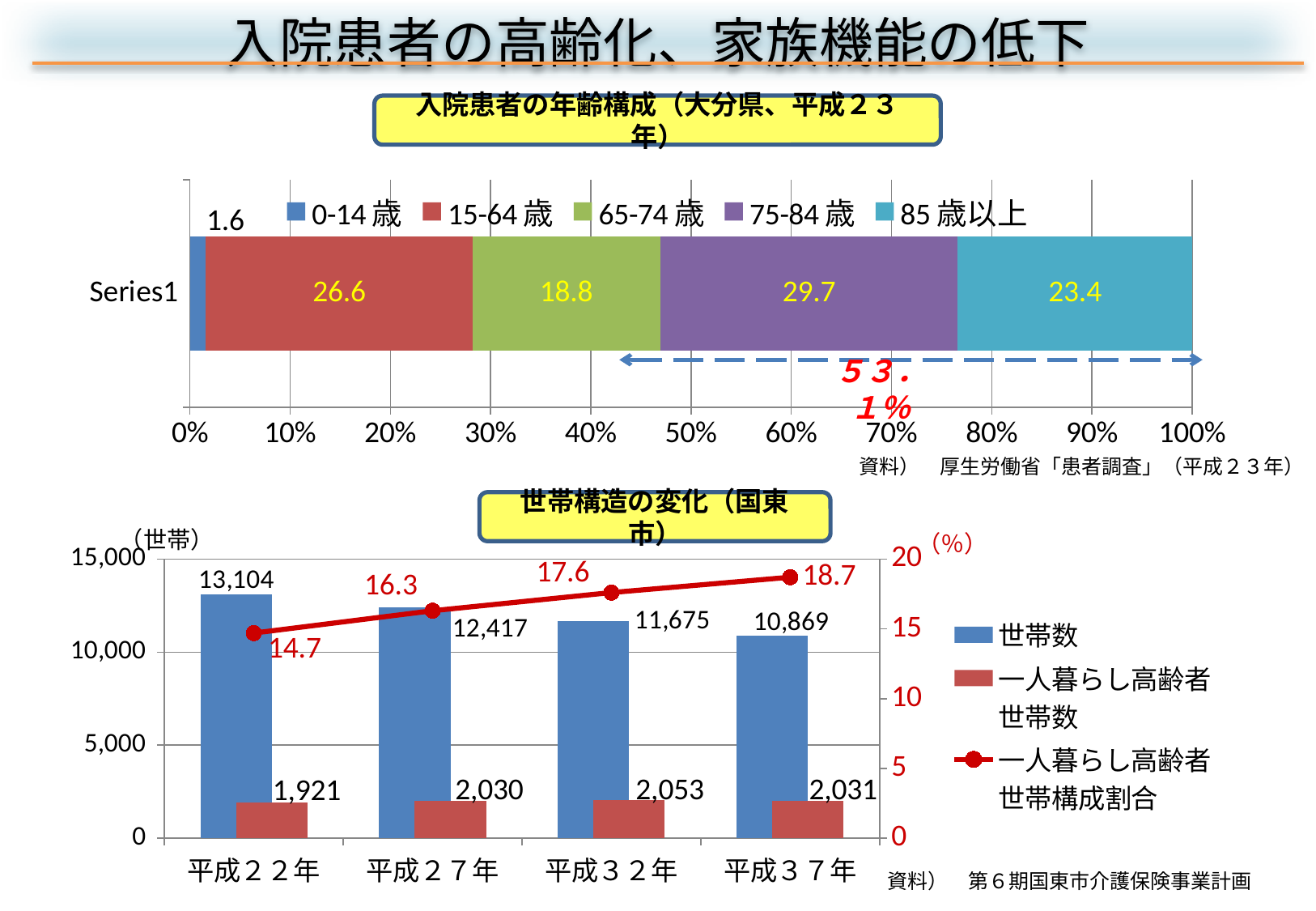

入院患者の高齢化、家族機能の低下
入院患者の年齢構成（大分県、平成２３年）

### Chart

| Category | 0-14歳 | 15-64歳 | 65-74歳 | 75-84歳 | 85歳以上 |
|---|---|---|---|---|---|
|  | 1.6 | 26.6 | 18.8 | 29.7 | 23.4 |
５３．１％
資料）　厚生労働省「患者調査」（平成２３年）
世帯構造の変化（国東市）
（世帯）
（％）

### Chart

| Category | 世帯数 | 一人暮らし高齢者
世帯数 | 一人暮らし高齢者
世帯構成割合 |
|---|---|---|---|
| 平成２２年 | 13104.0 | 1921.0 | 14.7 |
| 平成２７年 | 12417.0 | 2030.0 | 16.3 |
| 平成３２年 | 11675.0 | 2053.0 | 17.6 |
| 平成３７年 | 10869.0 | 2031.0 | 18.7 |
資料）　第６期国東市介護保険事業計画